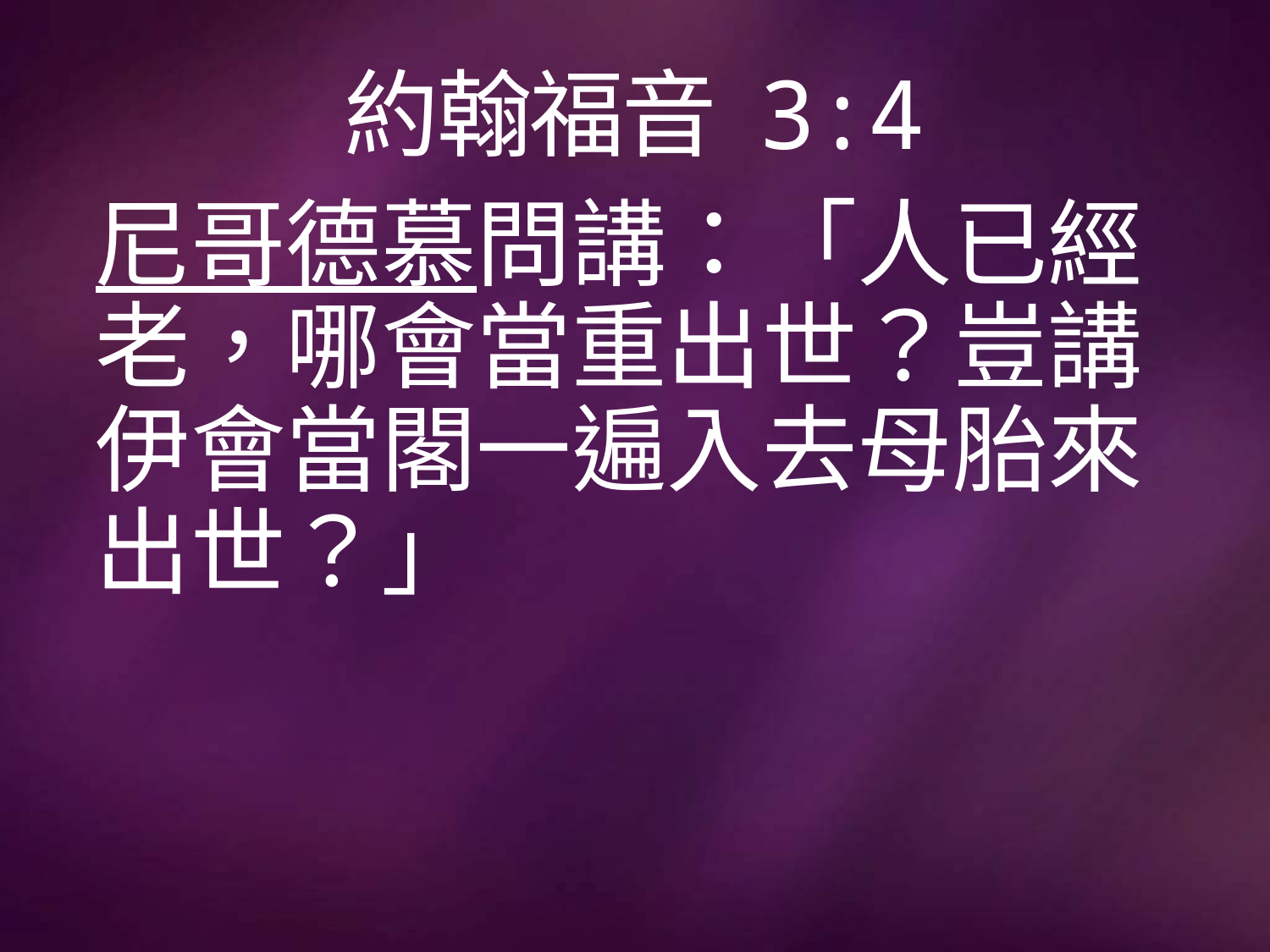

# 約翰福音 3:4
尼哥德慕問講：「人已經老，哪會當重出世？豈講伊會當閣一遍入去母胎來出世？」